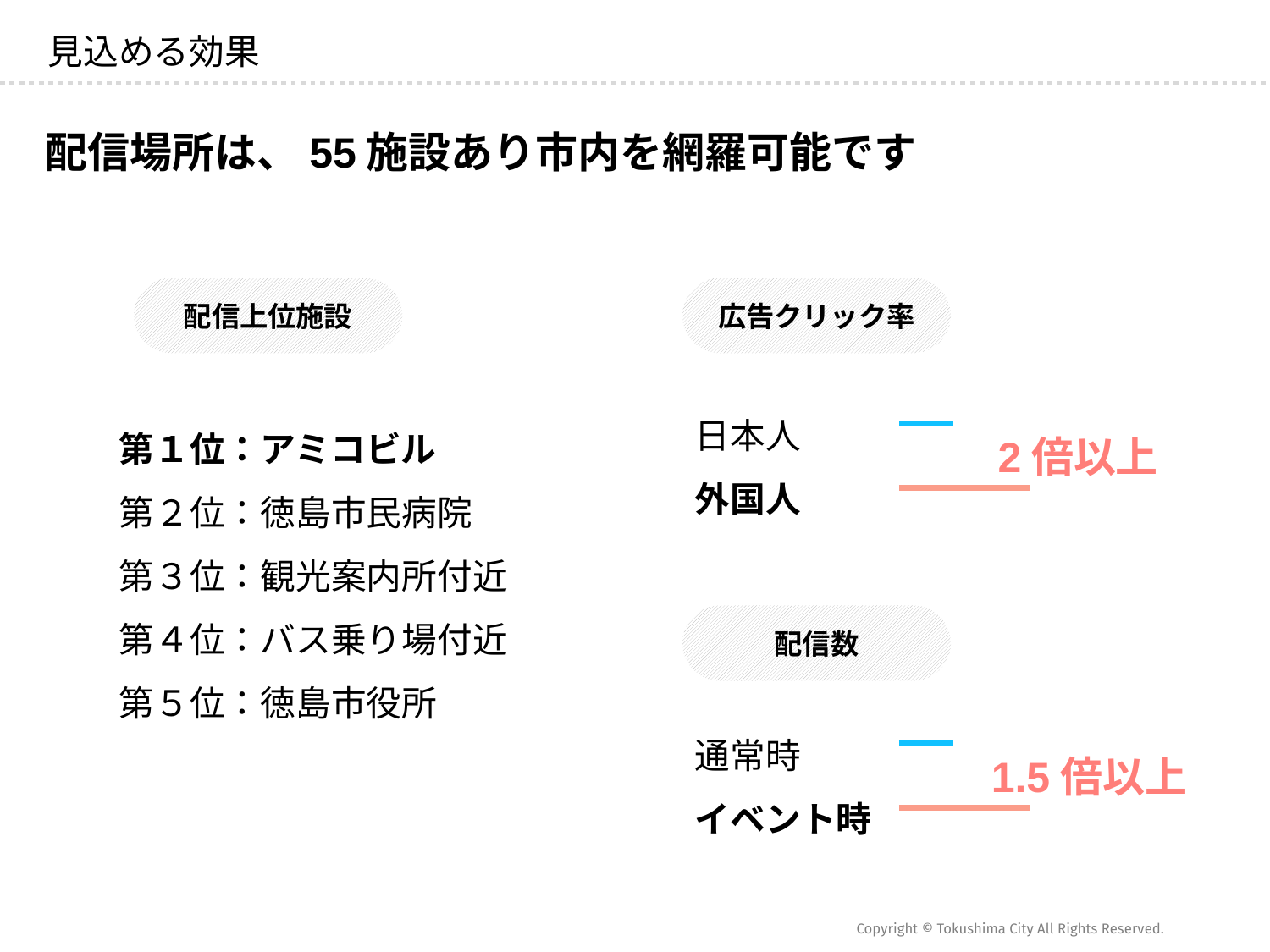

# 見込める効果
配信場所は、55施設あり市内を網羅可能です
配信上位施設
広告クリック率
日本人
外国人
第１位：アミコビル
第２位：徳島市民病院
第３位：観光案内所付近
第４位：バス乗り場付近
第５位：徳島市役所
2倍以上
配信数
通常時
イベント時
1.5倍以上
Copyright © Tokushima City All Rights Reserved.